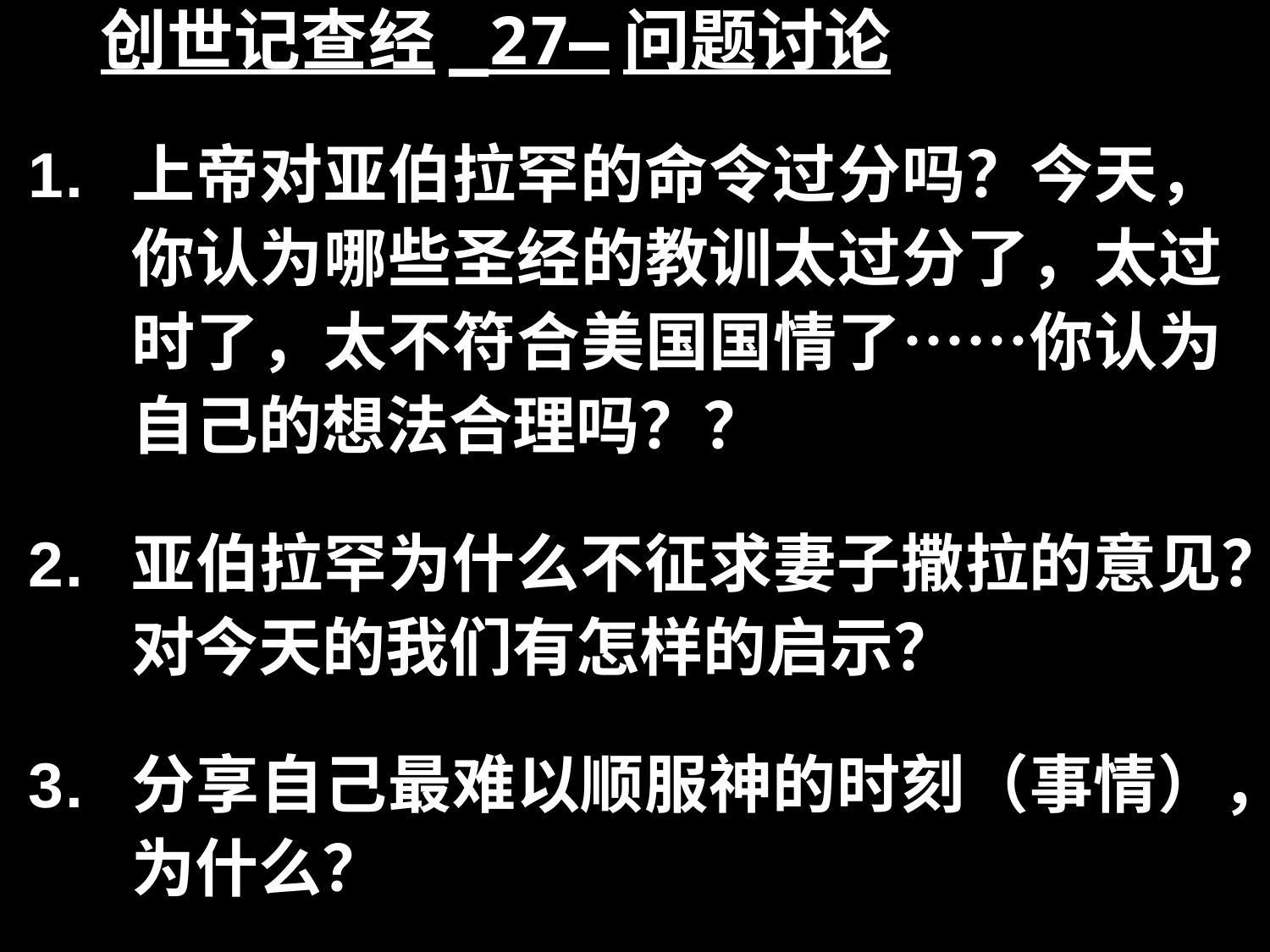

# 创世记查经_27—问题讨论

上帝对亚伯拉罕的命令过分吗？今天，你认为哪些圣经的教训太过分了，太过时了，太不符合美国国情了……你认为自己的想法合理吗？？

亚伯拉罕为什么不征求妻子撒拉的意见？对今天的我们有怎样的启示？

分享自己最难以顺服神的时刻（事情），为什么？